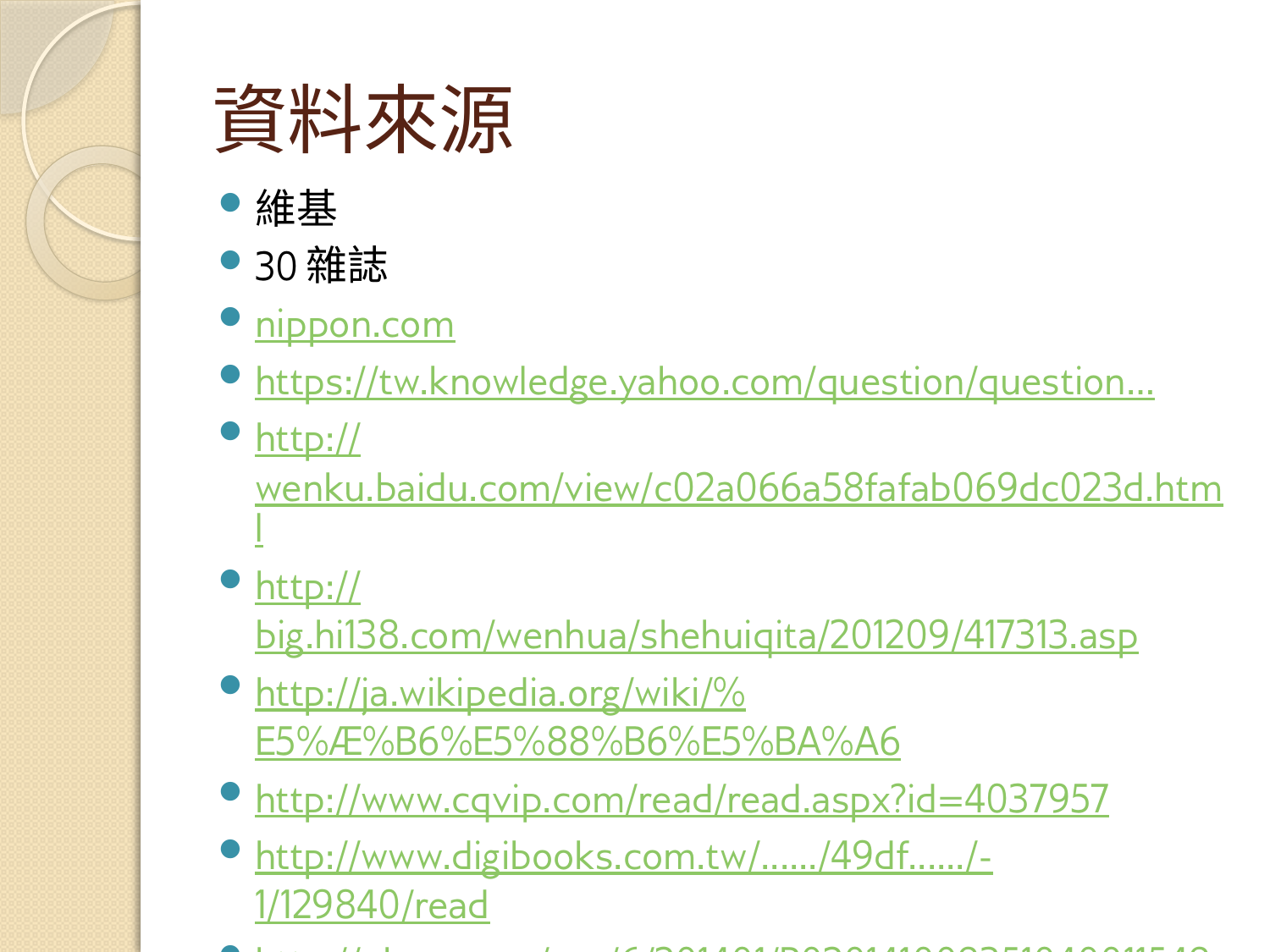

# 資料來源
維基
30雜誌
nippon.com
https://tw.knowledge.yahoo.com/question/question…
http://wenku.baidu.com/view/c02a066a58fafab069dc023d.html
http://big.hi138.com/wenhua/shehuiqita/201209/417313.asp
http://ja.wikipedia.org/wiki/%E5%AE%B6%E5%88%B6%E5%BA%A6
http://www.cqvip.com/read/read.aspx?id=4037957
http://www.digibooks.com.tw/....../49df....../-1/129840/read
http://qk.cass.cn/....../6/201401/P020141009351040011549.pdf